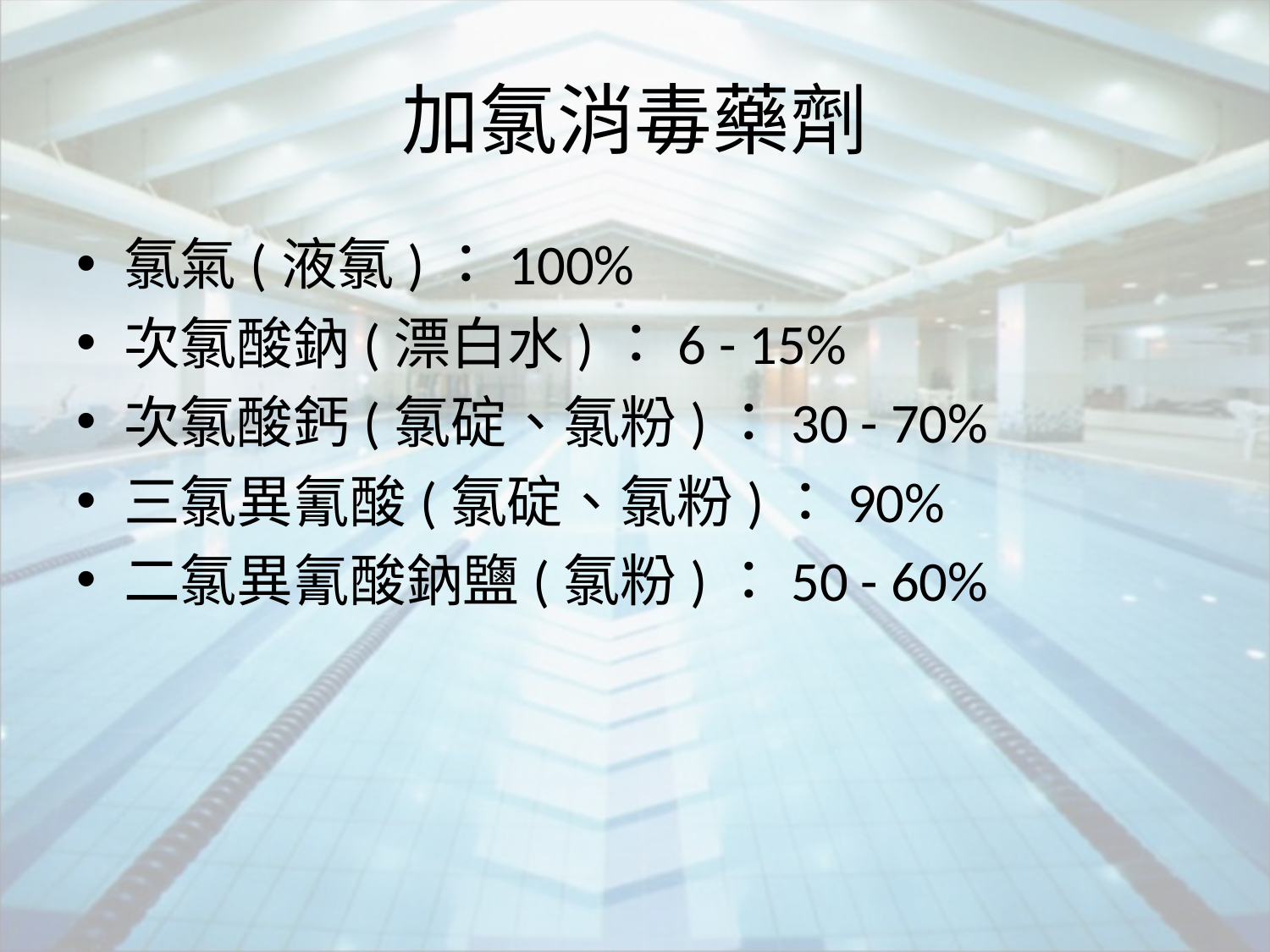

# 加氯消毒藥劑
氯氣(液氯)：100%
次氯酸鈉(漂白水)：6 - 15%
次氯酸鈣(氯碇、氯粉)：30 - 70%
三氯異氰酸(氯碇、氯粉)：90%
二氯異氰酸鈉鹽(氯粉)：50 - 60%